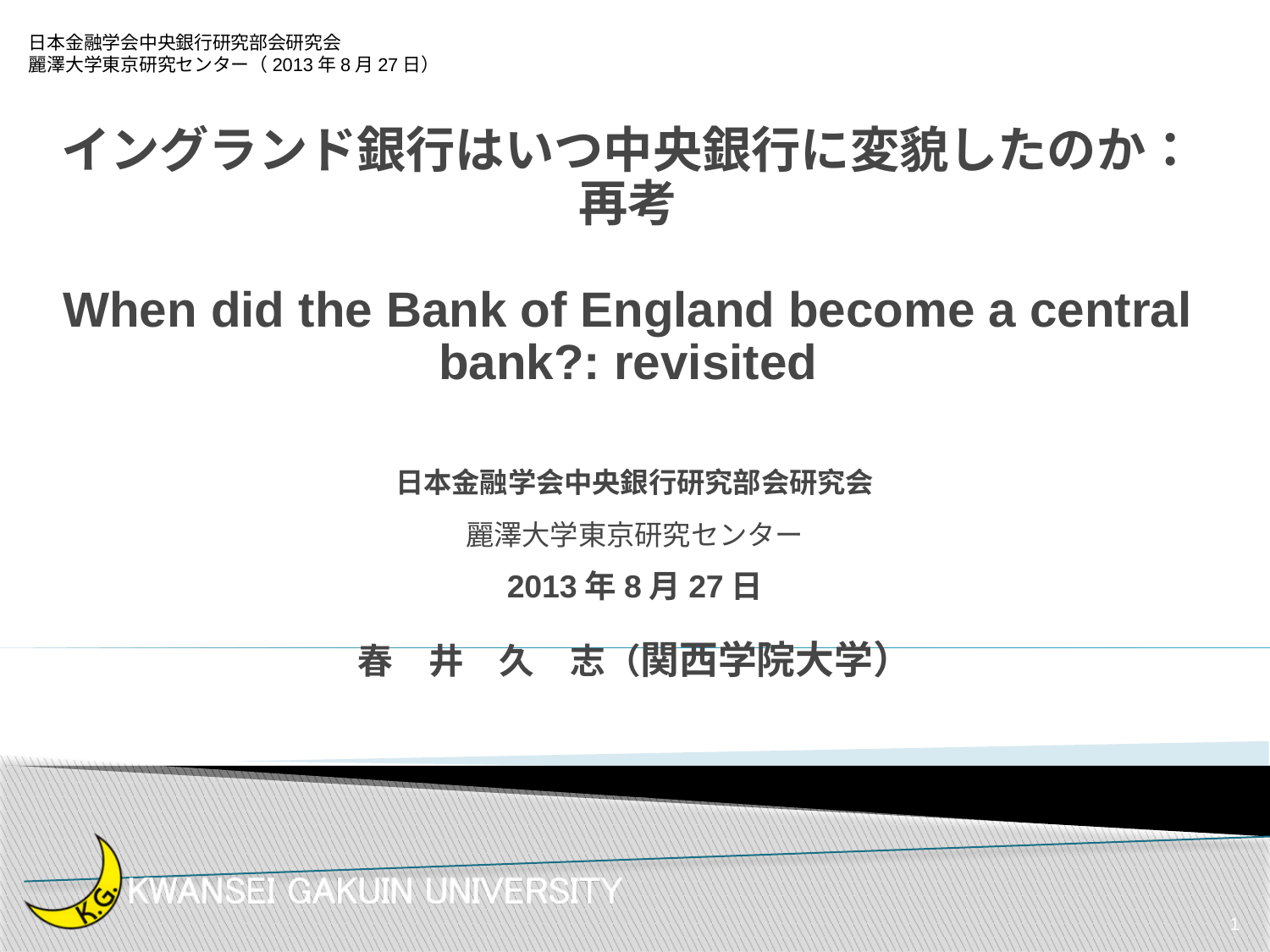

日本金融学会中央銀行研究部会研究会
麗澤大学東京研究センター（2013年8月27日）
# イングランド銀行はいつ中央銀行に変貌したのか：再考   When did the Bank of England become a central bank?: revisited
日本金融学会中央銀行研究部会研究会
麗澤大学東京研究センター
2013年8月27日

春　井　久　志（関西学院大学）
1